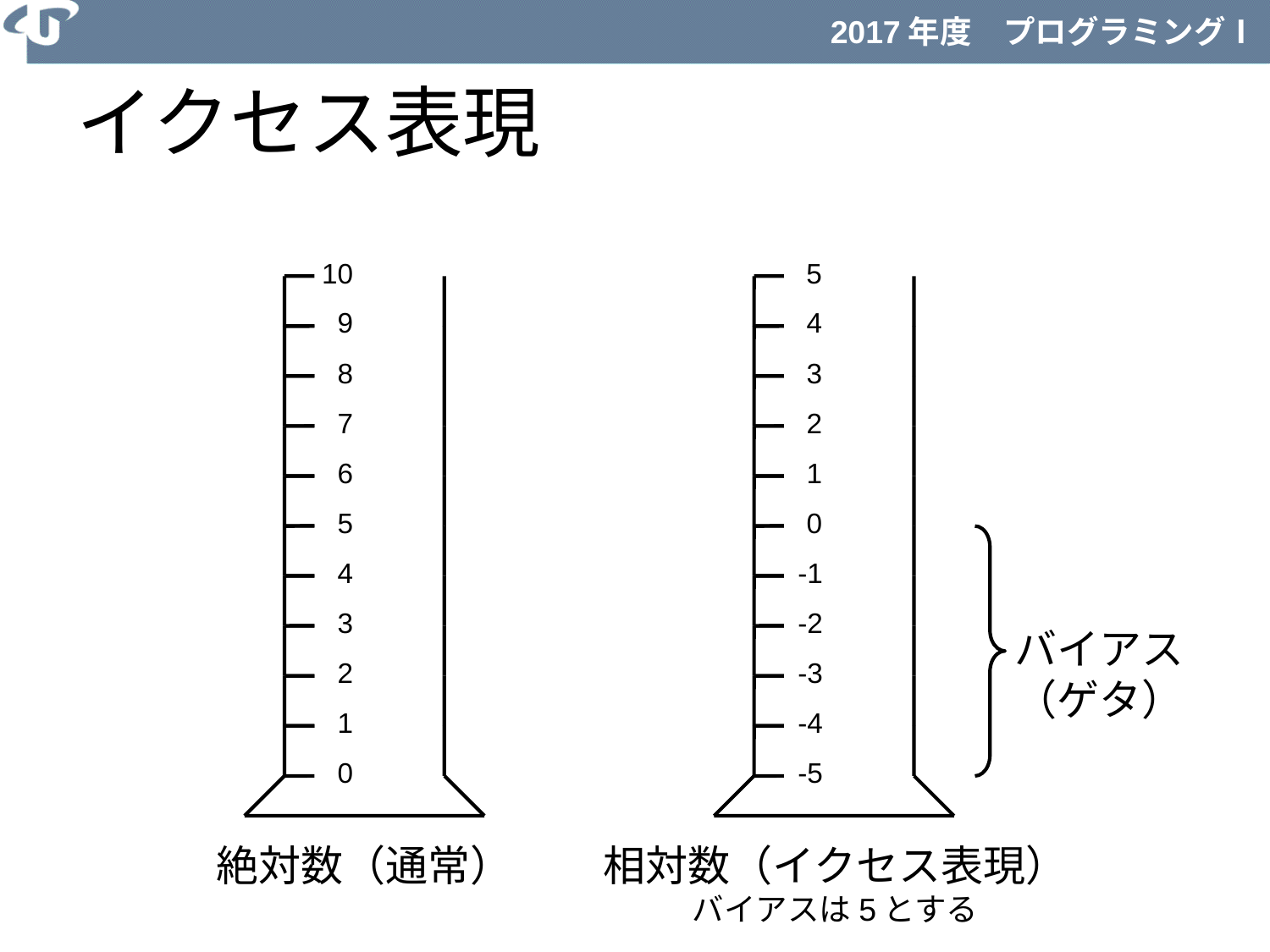

イクセス表現
10
5

9
4

8
3

7
2

6
1

5
0

4
-1

3
-2
バイアス
（ゲタ）

2
-3

1
-4

0
-5

絶対数（通常）
相対数（イクセス表現）
バイアスは5とする